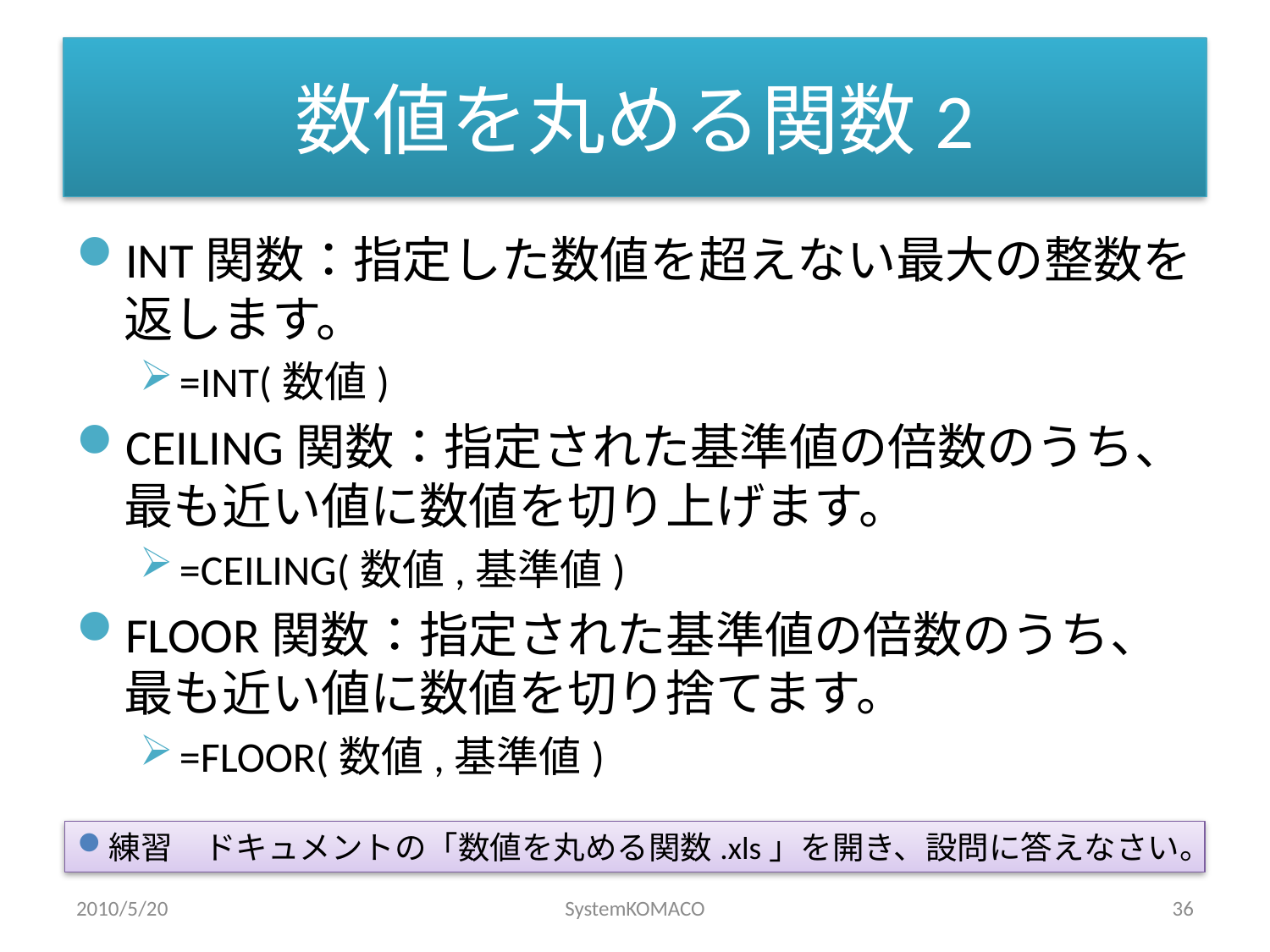

# 数値を丸める関数2
INT関数：指定した数値を超えない最大の整数を返します。
=INT(数値)
CEILING関数：指定された基準値の倍数のうち、最も近い値に数値を切り上げます。
=CEILING(数値,基準値)
FLOOR関数：指定された基準値の倍数のうち、最も近い値に数値を切り捨てます。
=FLOOR(数値,基準値)

練習　ドキュメントの「数値を丸める関数.xls」を開き、設問に答えなさい。
2010/5/20
SystemKOMACO
36